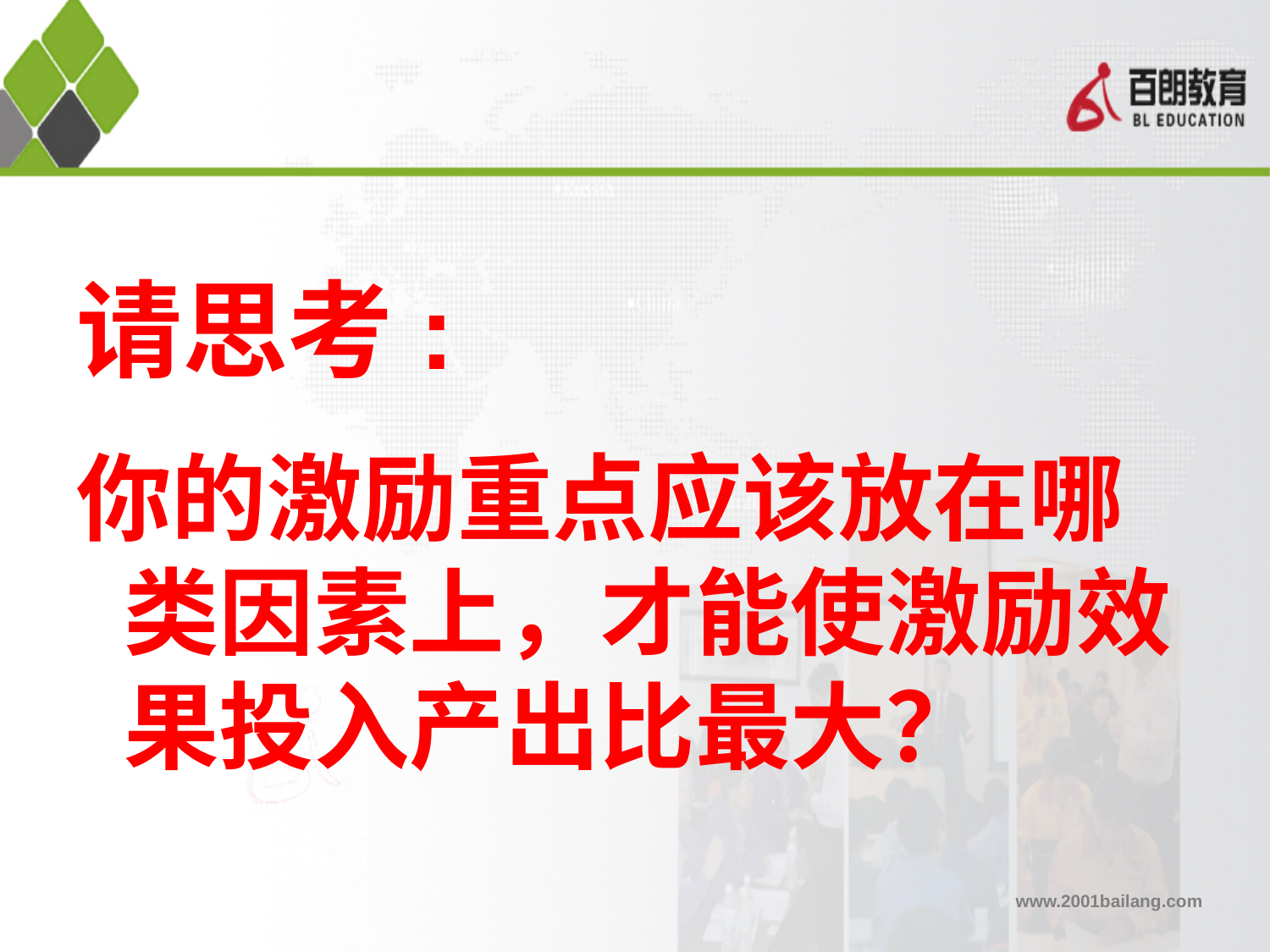

#
请思考:
你的激励重点应该放在哪类因素上，才能使激励效果投入产出比最大？